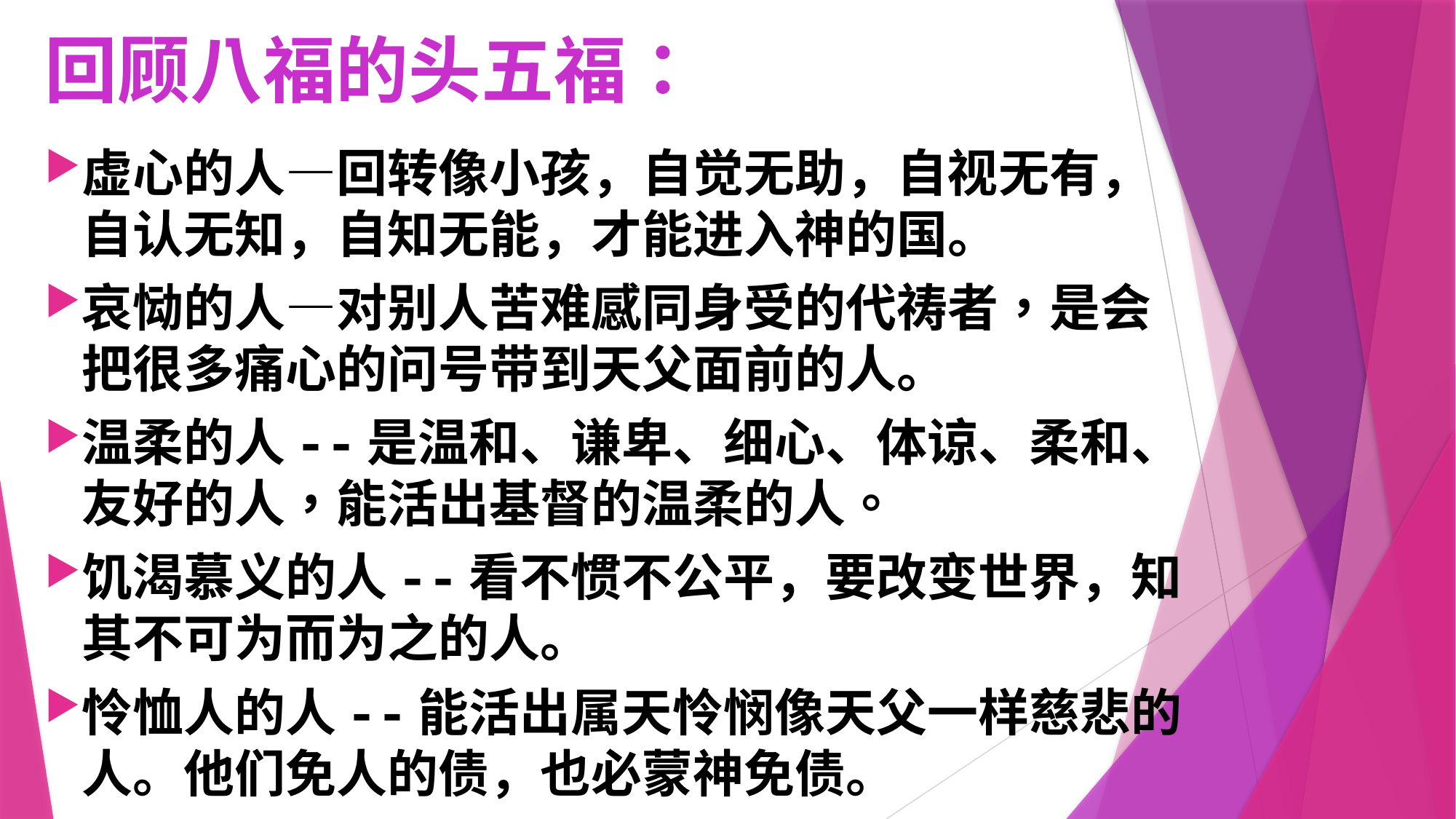

# 回顾八福的头五福：
虚心的人—回转像小孩，自觉无助，自视无有，自认无知，自知无能，才能进入神的国。
哀恸的人—对别人苦难感同身受的代祷者，是会把很多痛心的问号带到天父面前的人。
温柔的人--是温和、谦卑、细心、体谅、柔和、友好的人，能活出基督的温柔的人。
饥渴慕义的人--看不惯不公平，要改变世界，知其不可为而为之的人。
怜恤人的人--能活出属天怜悯像天父一样慈悲的人。他们免人的债，也必蒙神免债。